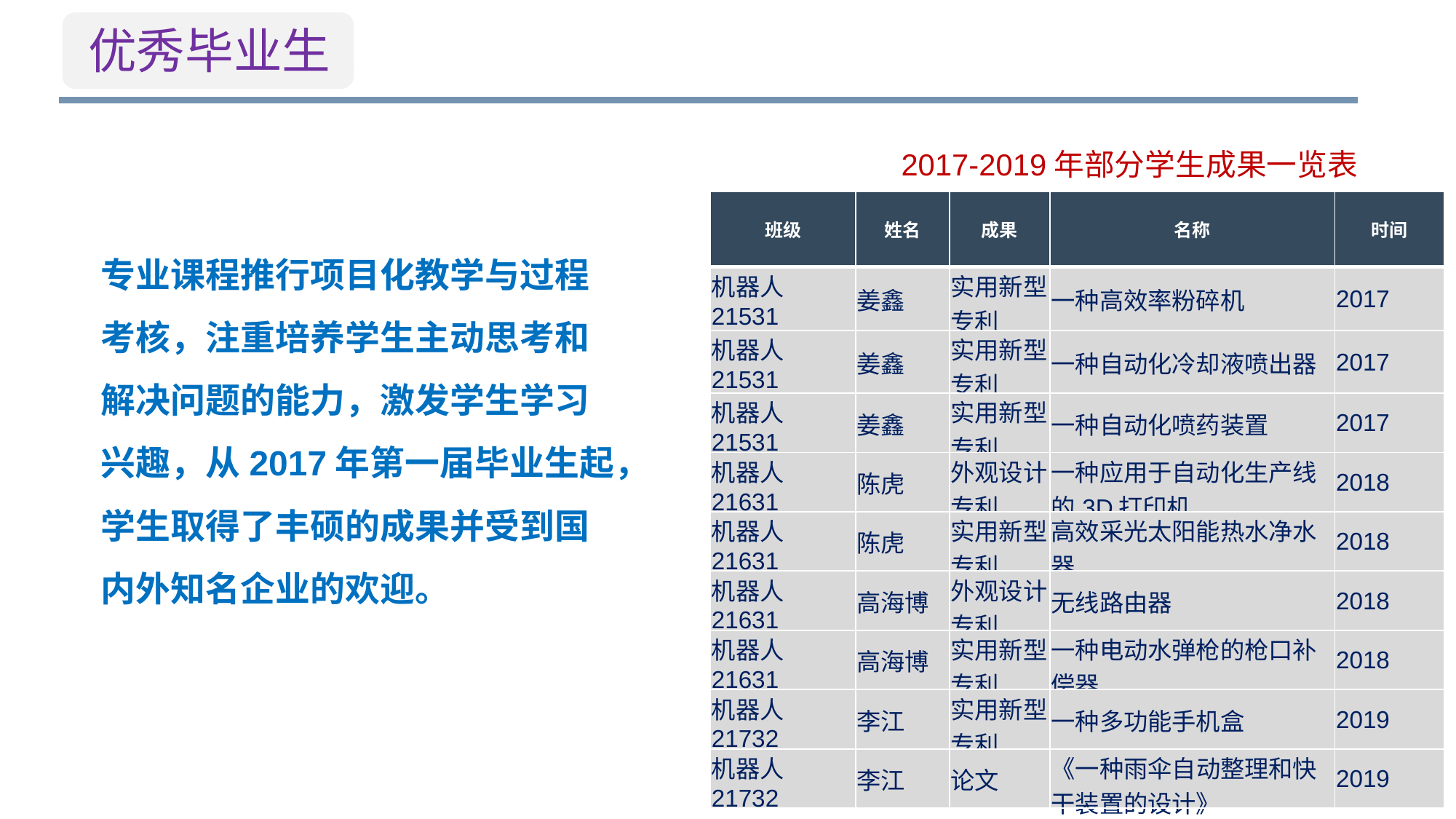

优秀毕业生
2017-2019年部分学生成果一览表
| 班级 | 姓名 | 成果 | 名称 | 时间 |
| --- | --- | --- | --- | --- |
| 机器人21531 | 姜鑫 | 实用新型专利 | 一种高效率粉碎机 | 2017 |
| 机器人21531 | 姜鑫 | 实用新型专利 | 一种自动化冷却液喷出器 | 2017 |
| 机器人21531 | 姜鑫 | 实用新型专利 | 一种自动化喷药装置 | 2017 |
| 机器人21631 | 陈虎 | 外观设计专利 | 一种应用于自动化生产线的3D打印机 | 2018 |
| 机器人21631 | 陈虎 | 实用新型专利 | 高效采光太阳能热水净水器 | 2018 |
| 机器人21631 | 高海博 | 外观设计专利 | 无线路由器 | 2018 |
| 机器人21631 | 高海博 | 实用新型专利 | 一种电动水弹枪的枪口补偿器 | 2018 |
| 机器人21732 | 李江 | 实用新型专利 | 一种多功能手机盒 | 2019 |
| 机器人21732 | 李江 | 论文 | 《一种雨伞自动整理和快干装置的设计》 | 2019 |
专业课程推行项目化教学与过程考核，注重培养学生主动思考和解决问题的能力，激发学生学习兴趣，从2017年第一届毕业生起，学生取得了丰硕的成果并受到国内外知名企业的欢迎。